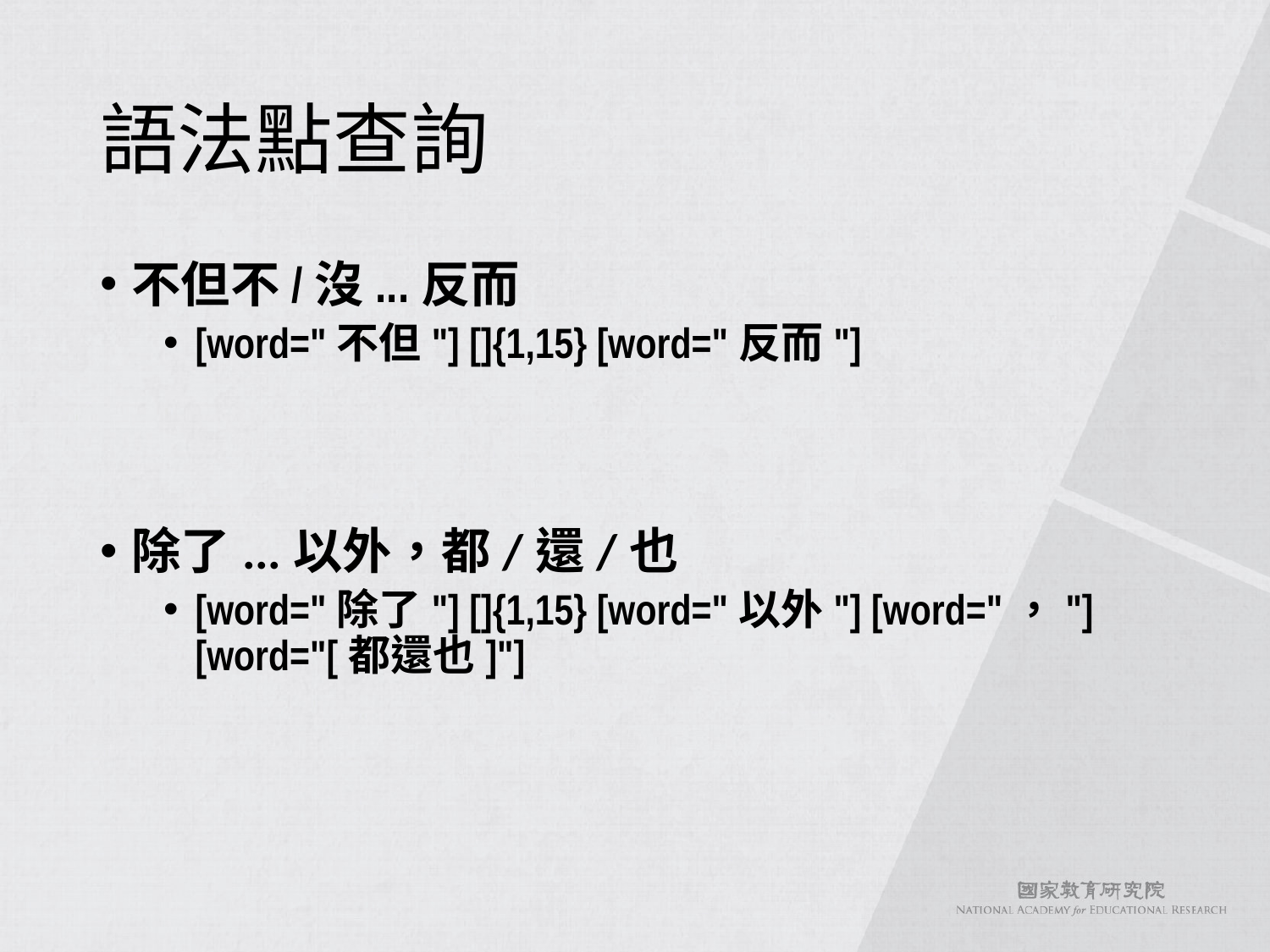

# 語法點查詢
不但不/沒...反而
[word="不但"] []{1,15} [word="反而"]

除了...以外，都/還/也
[word="除了"] []{1,15} [word="以外"] [word="，"] [word="[都還也]"]